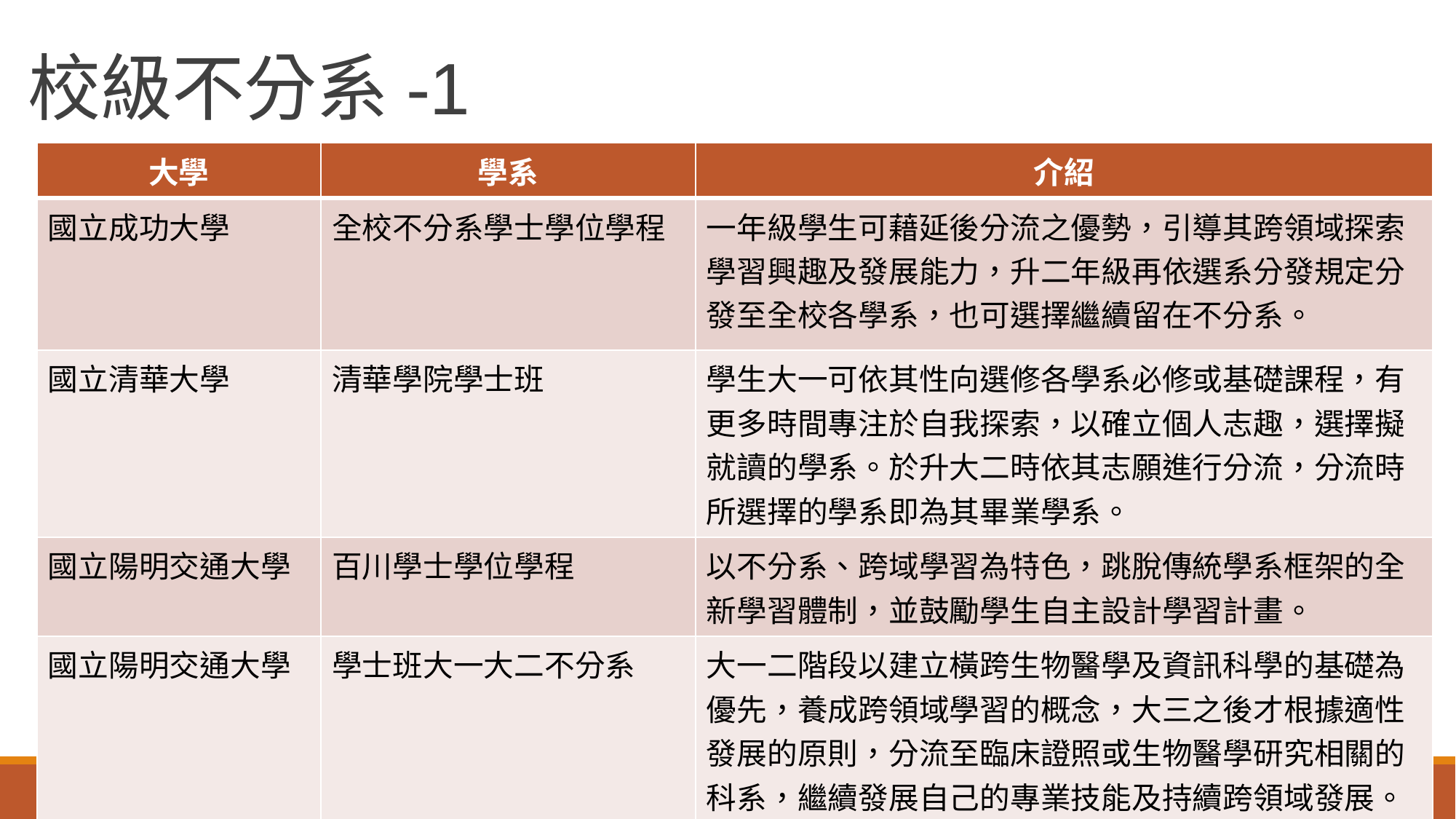

# 校級不分系-1
| 大學 | 學系 | 介紹 |
| --- | --- | --- |
| 國立成功大學 | 全校不分系學士學位學程 | 一年級學生可藉延後分流之優勢，引導其跨領域探索學習興趣及發展能力，升二年級再依選系分發規定分發至全校各學系，也可選擇繼續留在不分系。 |
| 國立清華大學 | 清華學院學士班 | 學生大一可依其性向選修各學系必修或基礎課程，有更多時間專注於自我探索，以確立個人志趣，選擇擬就讀的學系。於升大二時依其志願進行分流，分流時所選擇的學系即為其畢業學系。 |
| 國立陽明交通大學 | 百川學士學位學程 | 以不分系、跨域學習為特色，跳脫傳統學系框架的全新學習體制，並鼓勵學生自主設計學習計畫。 |
| 國立陽明交通大學 | 學士班大一大二不分系 | 大一二階段以建立橫跨生物醫學及資訊科學的基礎為優先，養成跨領域學習的概念，大三之後才根據適性發展的原則，分流至臨床證照或生物醫學研究相關的科系，繼續發展自己的專業技能及持續跨領域發展。 |